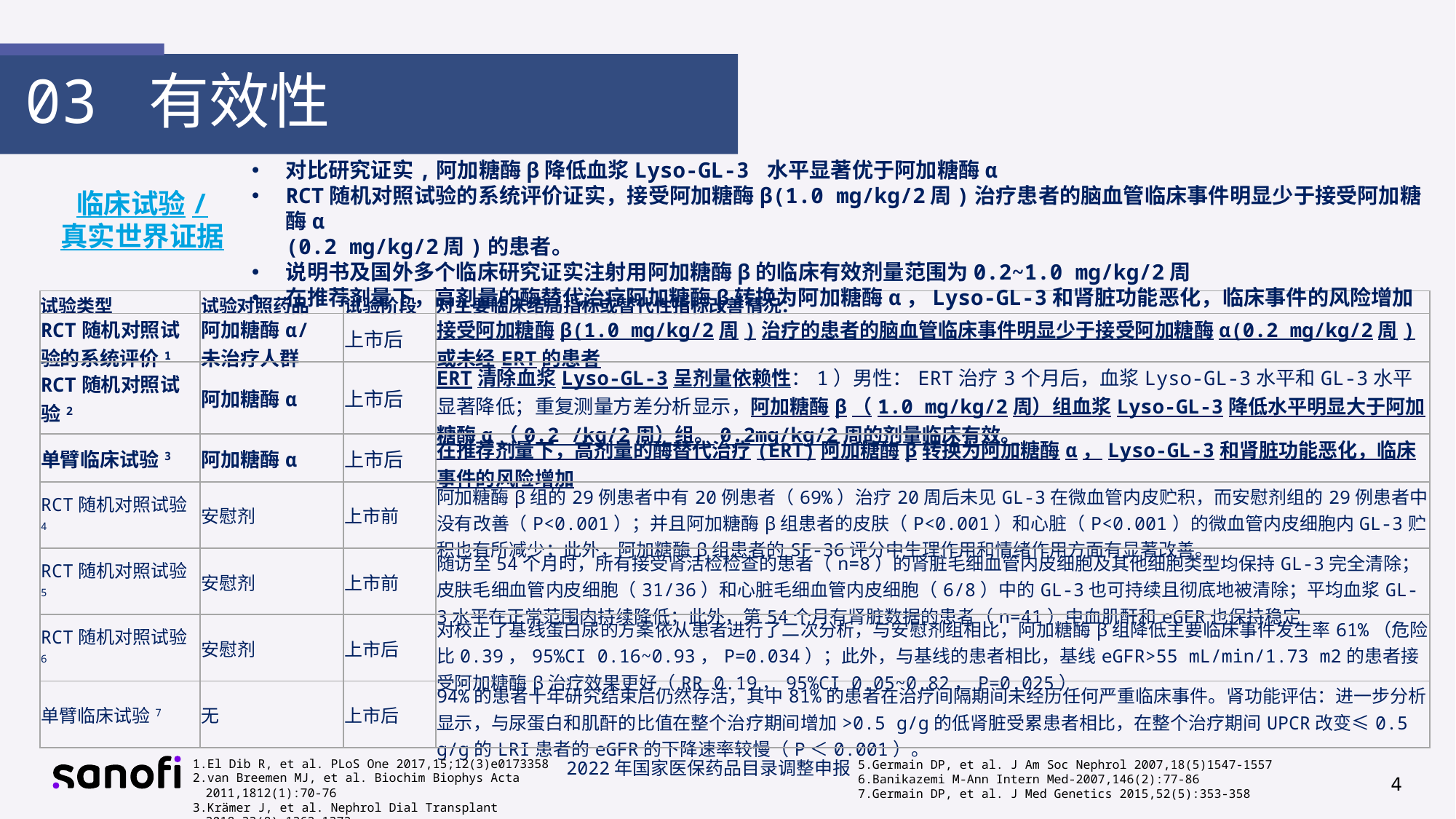

03 有效性
对比研究证实,阿加糖酶β降低血浆Lyso‑GL‑3 水平显著优于阿加糖酶α
RCT随机对照试验的系统评价证实，接受阿加糖酶β(1.0 mg/kg/2周)治疗患者的脑血管临床事件明显少于接受阿加糖酶α
(0.2 mg/kg/2周)的患者。
说明书及国外多个临床研究证实注射用阿加糖酶β的临床有效剂量范围为0.2~1.0 mg/kg/2周
在推荐剂量下，高剂量的酶替代治疗阿加糖酶β转换为阿加糖酶α，Lyso-GL-3和肾脏功能恶化，临床事件的风险增加
临床试验/
真实世界证据
| 试验类型 | 试验对照药品 | 试验阶段 | 对主要临床结局指标或替代性指标改善情况： |
| --- | --- | --- | --- |
| RCT随机对照试验的系统评价1 | 阿加糖酶α/ 未治疗人群 | 上市后 | 接受阿加糖酶β(1.0 mg/kg/2周)治疗的患者的脑血管临床事件明显少于接受阿加糖酶α(0.2 mg/kg/2周)或未经ERT的患者 |
| RCT随机对照试验2 | 阿加糖酶α | 上市后 | ERT清除血浆Lyso-GL-3呈剂量依赖性：1）男性：ERT治疗3个月后，血浆Lyso-GL-3水平和GL-3水平显著降低；重复测量方差分析显示，阿加糖酶β（1.0 mg/kg/2周）组血浆Lyso-GL-3降低水平明显大于阿加糖酶α（0.2 /kg/2周）组。0.2mg/kg/2周的剂量临床有效。 |
| 单臂临床试验3 | 阿加糖酶α | 上市后 | 在推荐剂量下，高剂量的酶替代治疗(ERT)阿加糖酶β转换为阿加糖酶α，Lyso-GL-3和肾脏功能恶化，临床事件的风险增加 |
| RCT随机对照试验4 | 安慰剂 | 上市前 | 阿加糖酶β组的29例患者中有20例患者（69%）治疗20周后未见GL-3在微血管内皮贮积，而安慰剂组的29例患者中没有改善（P<0.001）；并且阿加糖酶β组患者的皮肤（P<0.001）和心脏（P<0.001）的微血管内皮细胞内GL-3贮积也有所减少；此外，阿加糖酶β组患者的SF-36评分中生理作用和情绪作用方面有显著改善。 |
| RCT随机对照试验5 | 安慰剂 | 上市前 | 随访至54个月时，所有接受肾活检检查的患者（n=8）的肾脏毛细血管内皮细胞及其他细胞类型均保持GL-3完全清除；皮肤毛细血管内皮细胞（31/36）和心脏毛细血管内皮细胞（6/8）中的GL-3也可持续且彻底地被清除；平均血浆GL-3水平在正常范围内持续降低；此外，第54个月有肾脏数据的患者（n=41）中血肌酐和eGFR也保持稳定 |
| RCT随机对照试验6 | 安慰剂 | 上市后 | 对校正了基线蛋白尿的方案依从患者进行了二次分析，与安慰剂组相比，阿加糖酶β组降低主要临床事件发生率61%（危险比0.39，95%CI 0.16~0.93，P=0.034）；此外，与基线的患者相比，基线eGFR>55 mL/min/1.73 m2的患者接受阿加糖酶β治疗效果更好（RR 0.19，95%CI 0.05~0.82，P=0.025） |
| 单臂临床试验7 | 无 | 上市后 | 94%的患者十年研究结束后仍然存活，其中81%的患者在治疗间隔期间未经历任何严重临床事件。肾功能评估：进一步分析显示，与尿蛋白和肌酐的比值在整个治疗期间增加>0.5 g/g的低肾脏受累患者相比，在整个治疗期间UPCR改变≤0.5 g/g的LRI患者的eGFR的下降速率较慢（P＜0.001）。 |
El Dib R, et al. PLoS One 2017,15;12(3)e0173358
van Breemen MJ, et al. Biochim Biophys Acta 2011,1812(1):70-76
Krämer J, et al. Nephrol Dial Transplant 2018,33(8):1362-1372
Eng CM-N Engl J Med-2001,345(1):9-16
Germain DP, et al. J Am Soc Nephrol 2007,18(5)1547-1557
Banikazemi M-Ann Intern Med-2007,146(2):77-86
Germain DP, et al. J Med Genetics 2015,52(5):353-358
4